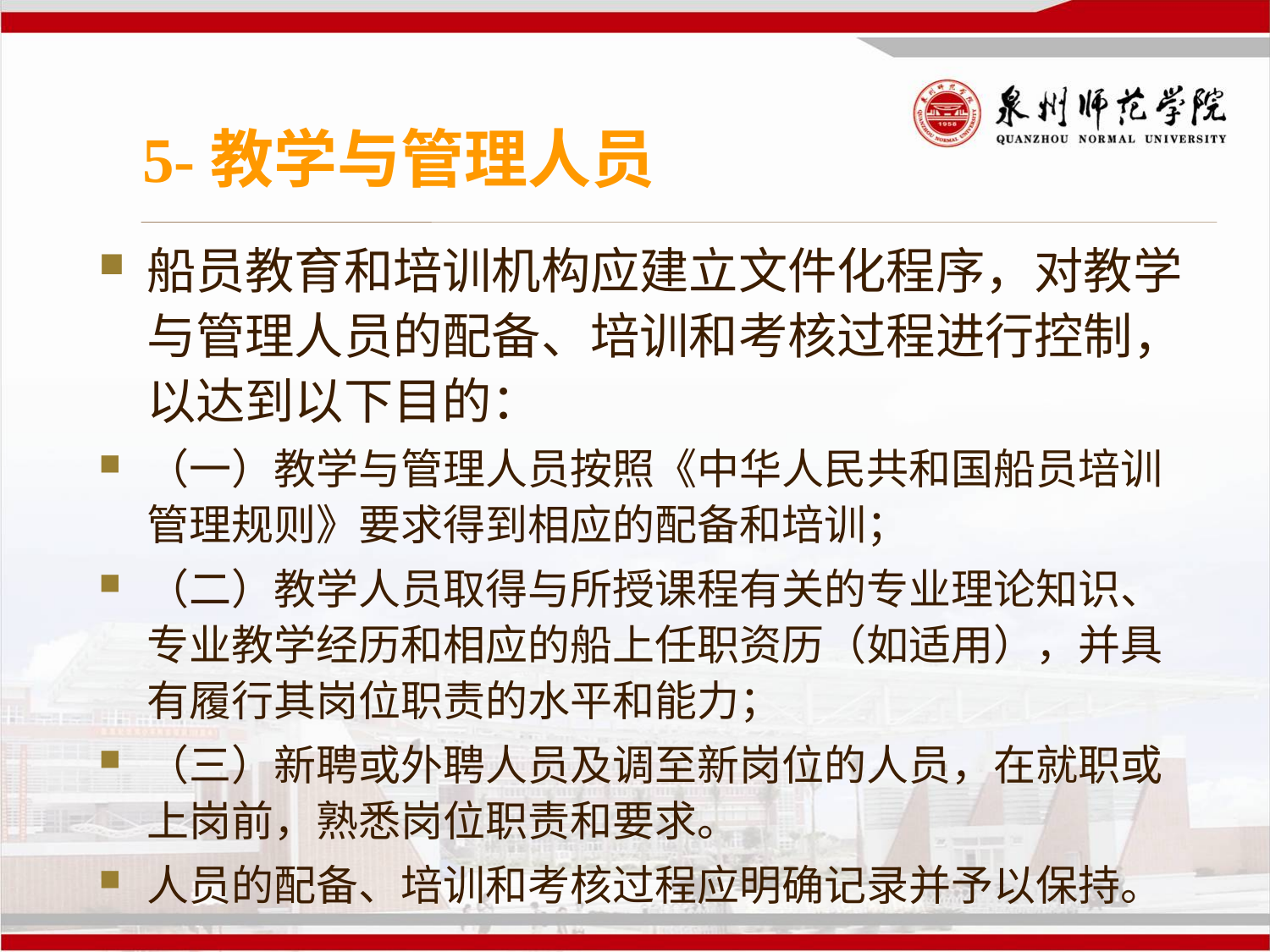

# 5-教学与管理人员
船员教育和培训机构应建立文件化程序，对教学与管理人员的配备、培训和考核过程进行控制，以达到以下目的：
（一）教学与管理人员按照《中华人民共和国船员培训管理规则》要求得到相应的配备和培训；
（二）教学人员取得与所授课程有关的专业理论知识、专业教学经历和相应的船上任职资历（如适用），并具有履行其岗位职责的水平和能力；
（三）新聘或外聘人员及调至新岗位的人员，在就职或上岗前，熟悉岗位职责和要求。
人员的配备、培训和考核过程应明确记录并予以保持。